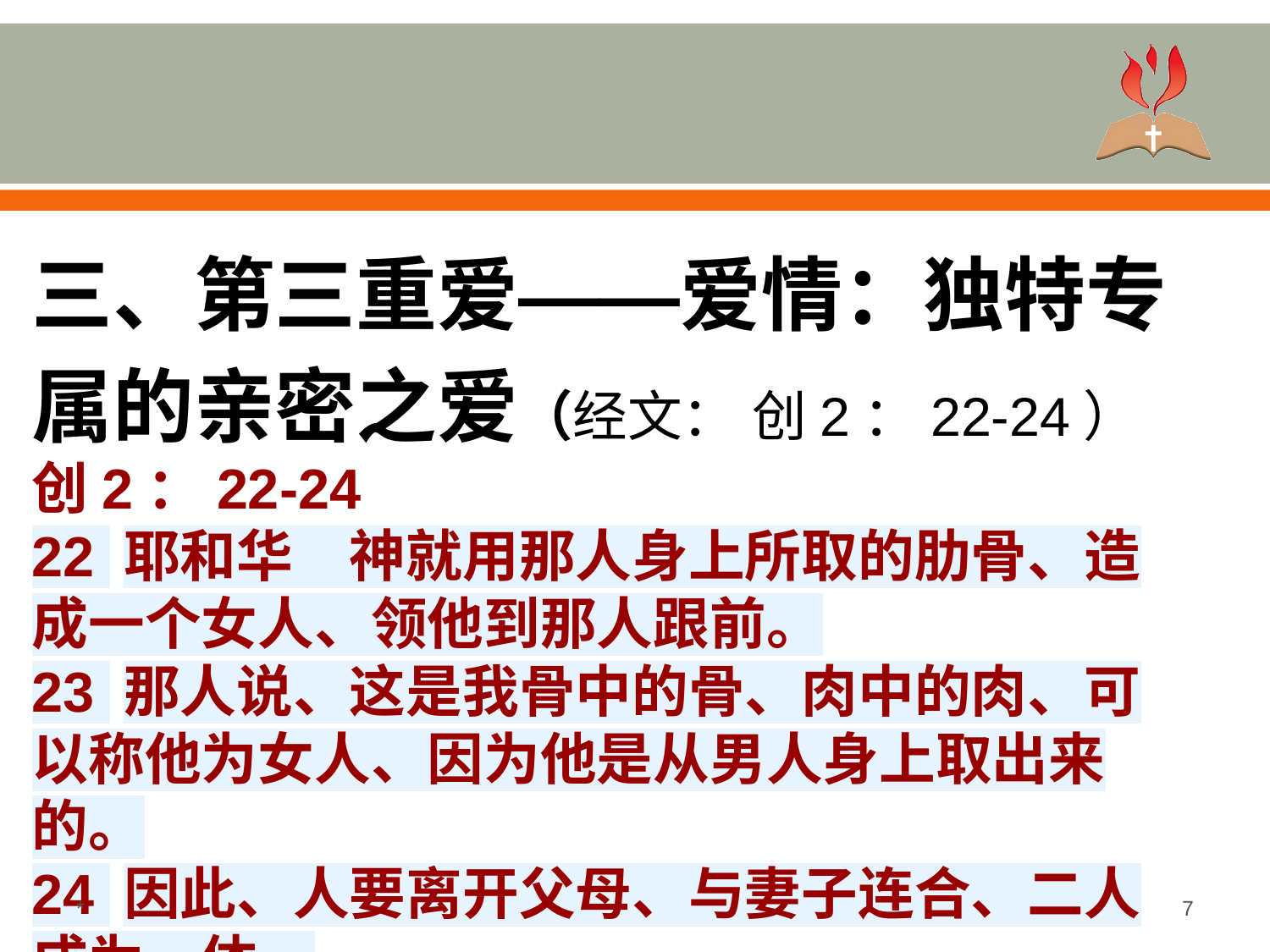

#
三、第三重爱——爱情：独特专属的亲密之爱（经文： 创2：22-24）
创2：22-24
22 耶和华　神就用那人身上所取的肋骨、造成一个女人、领他到那人跟前。
23 那人说、这是我骨中的骨、肉中的肉、可以称他为女人、因为他是从男人身上取出来的。
24 因此、人要离开父母、与妻子连合、二人成为一体。

*
7